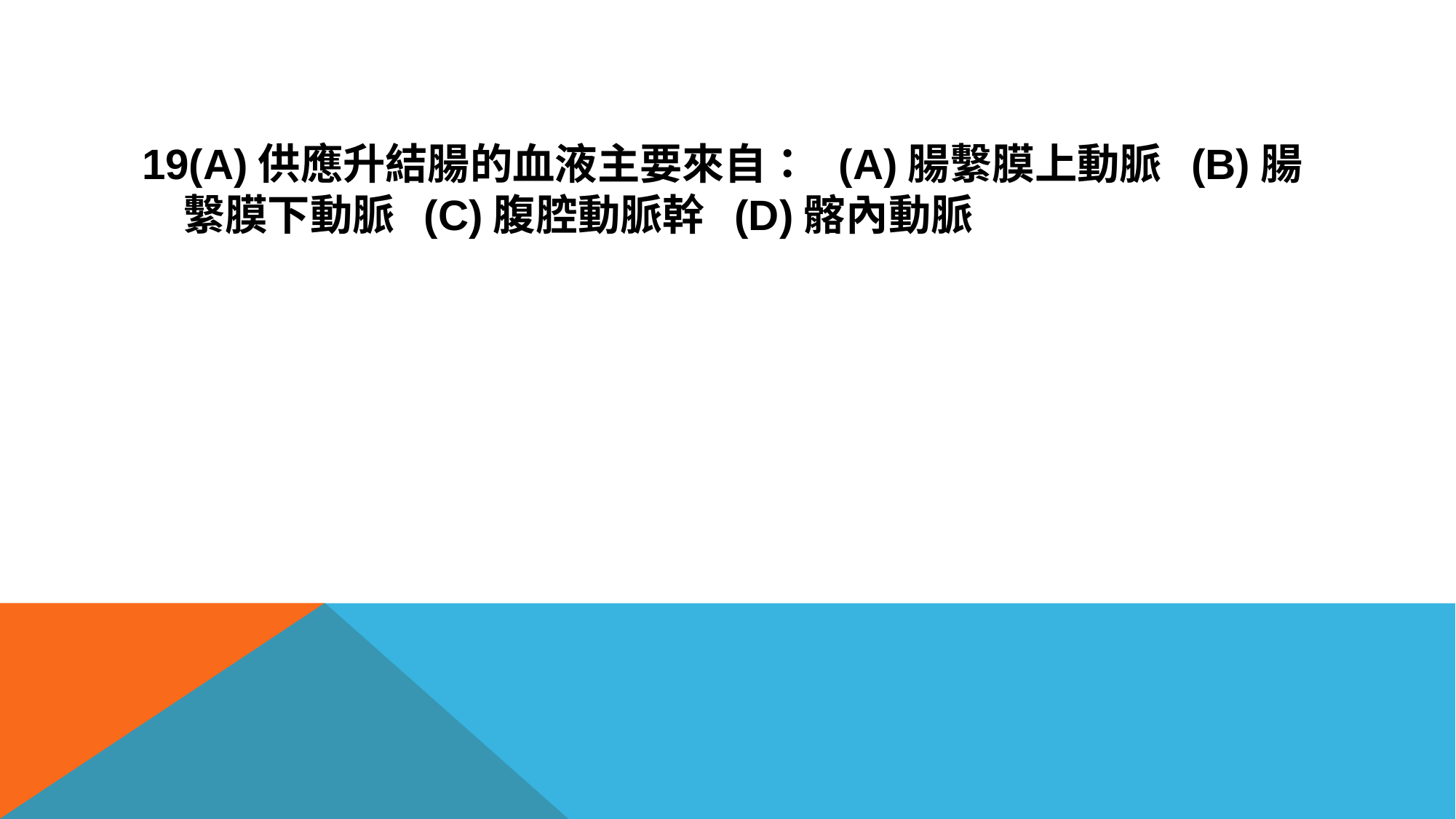

#
19(A)供應升結腸的血液主要來自：  (A)腸繫膜上動脈  (B)腸繫膜下動脈  (C)腹腔動脈幹  (D)髂內動脈